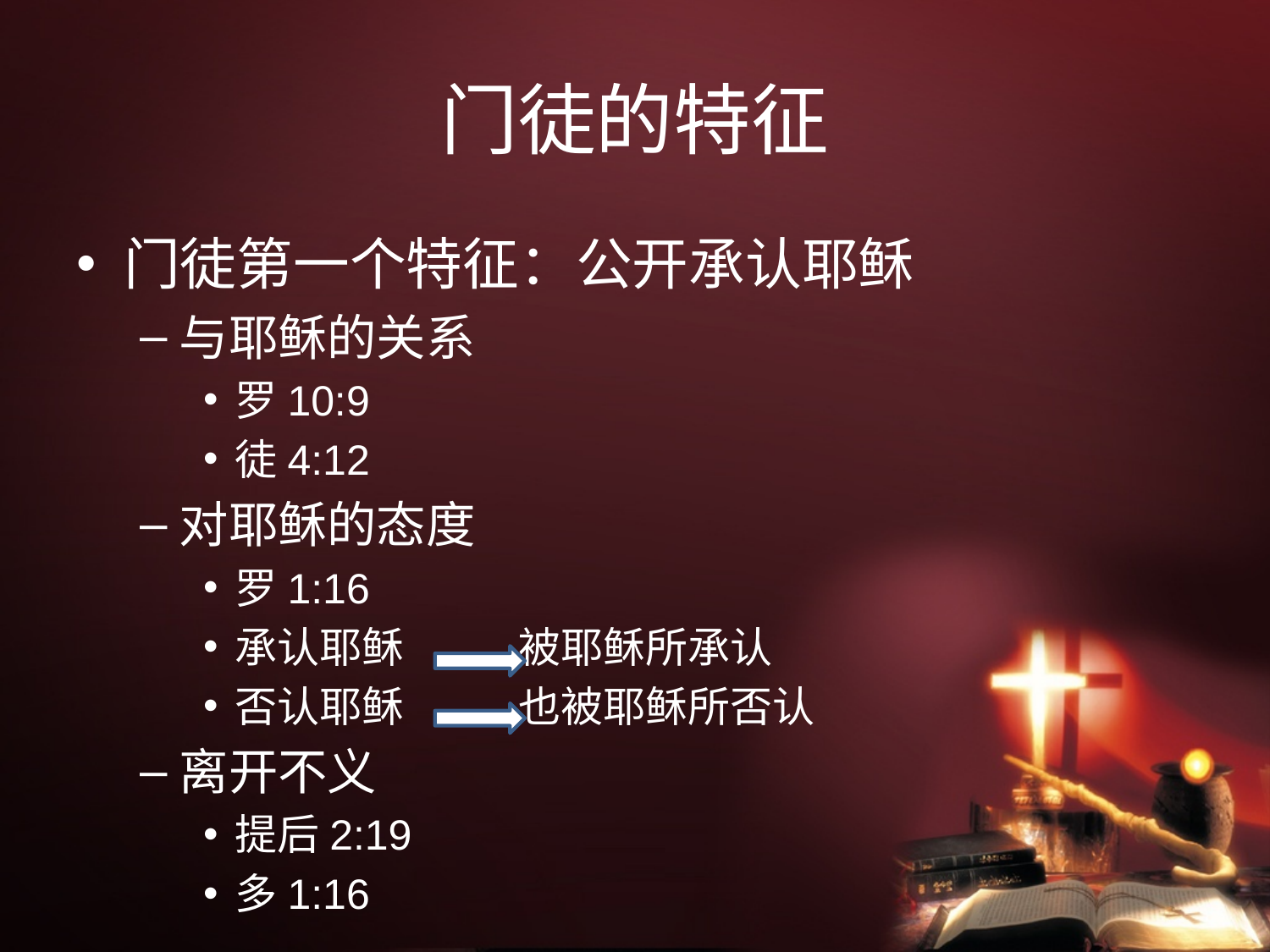

# 门徒的特征
门徒第一个特征：公开承认耶稣
与耶稣的关系
罗10:9
徒4:12
对耶稣的态度
罗1:16
承认耶稣            被耶稣所承认
否认耶稣            也被耶稣所否认
离开不义
提后2:19
多1:16